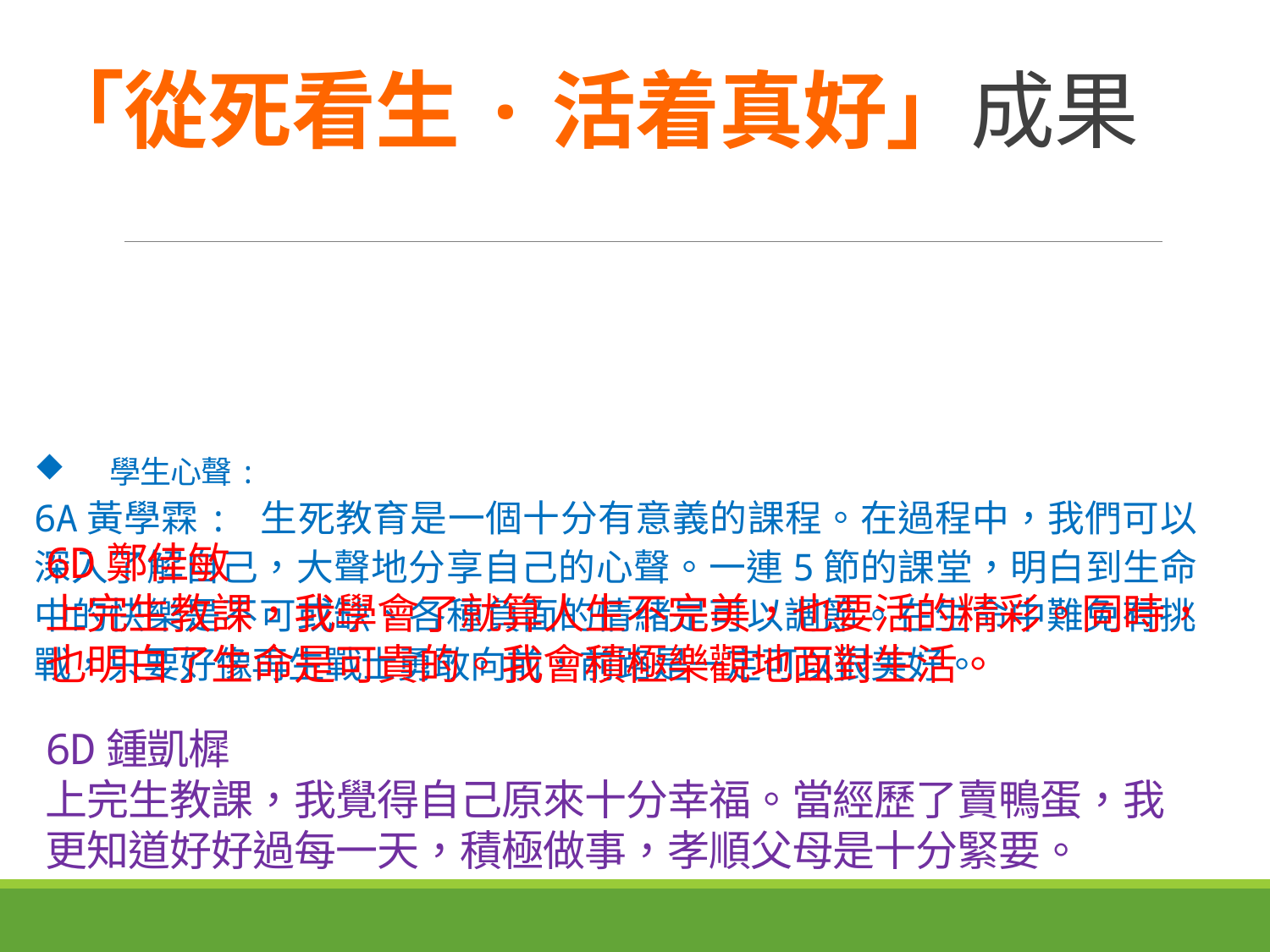

# 「從死看生·活着真好」成果
學生心聲:
6A黃學霖: 生死教育是一個十分有意義的課程。在過程中，我們可以深入了解自己，大聲地分享自己的心聲。一連5節的課堂，明白到生命中的快樂是不可或缺、各種負面的情緒是可以調節。在生命中難免有挑戰，只要好像再生戰士勇敢向前，前路是一定可以很美好。

6D鄭佳敏
上完生教課，我學會了就算人生不完美，也要活的精彩。同時，也明白了生命是可貴的。我會積極樂觀地面對生活。

6D鍾凱樨
上完生教課，我覺得自己原來十分幸福。當經歷了賣鴨蛋，我更知道好好過每一天，積極做事，孝順父母是十分緊要。